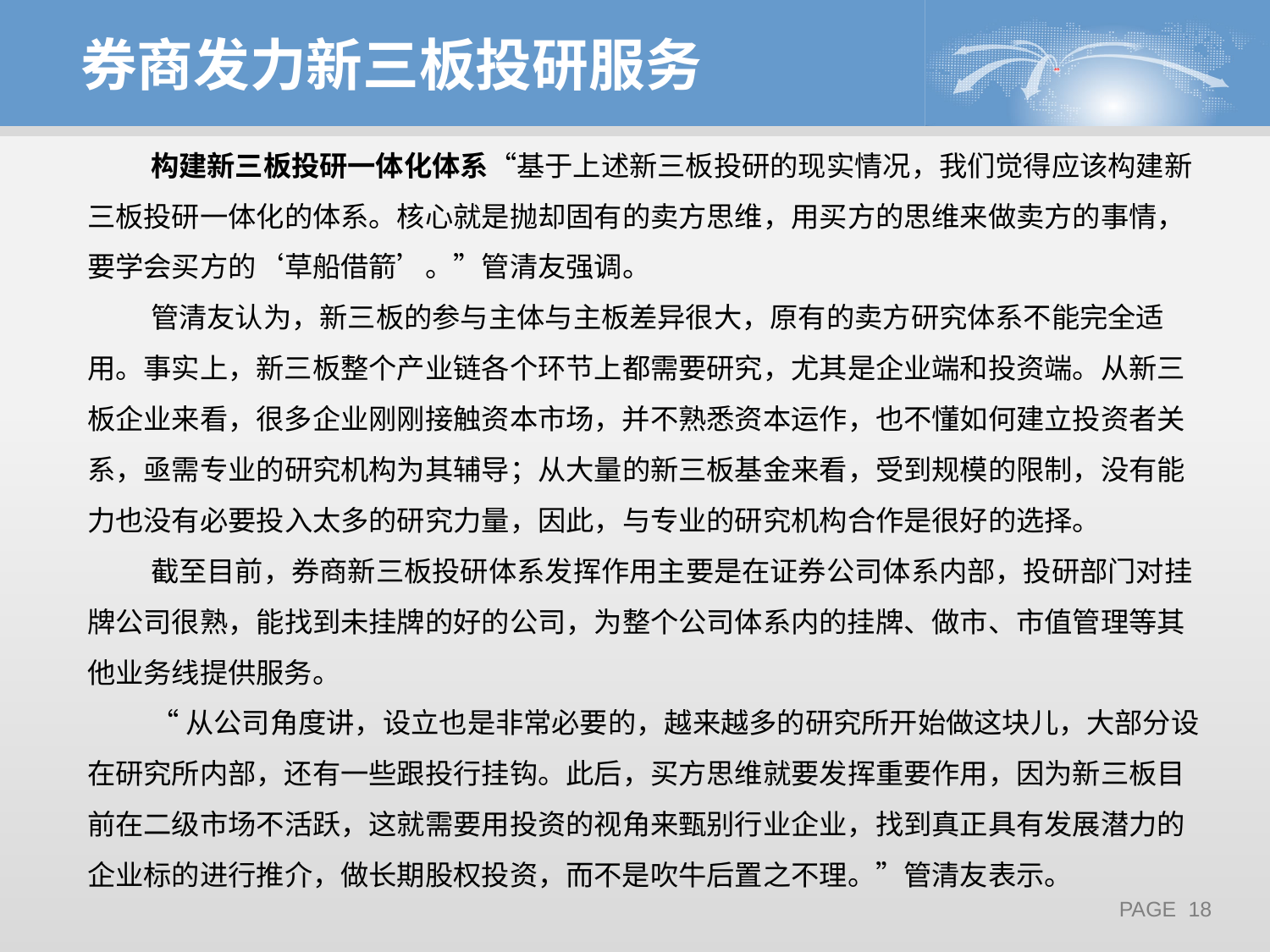

券商发力新三板投研服务
构建新三板投研一体化体系“基于上述新三板投研的现实情况，我们觉得应该构建新三板投研一体化的体系。核心就是抛却固有的卖方思维，用买方的思维来做卖方的事情，要学会买方的‘草船借箭’。”管清友强调。
管清友认为，新三板的参与主体与主板差异很大，原有的卖方研究体系不能完全适用。事实上，新三板整个产业链各个环节上都需要研究，尤其是企业端和投资端。从新三板企业来看，很多企业刚刚接触资本市场，并不熟悉资本运作，也不懂如何建立投资者关系，亟需专业的研究机构为其辅导；从大量的新三板基金来看，受到规模的限制，没有能力也没有必要投入太多的研究力量，因此，与专业的研究机构合作是很好的选择。
截至目前，券商新三板投研体系发挥作用主要是在证券公司体系内部，投研部门对挂牌公司很熟，能找到未挂牌的好的公司，为整个公司体系内的挂牌、做市、市值管理等其他业务线提供服务。
“从公司角度讲，设立也是非常必要的，越来越多的研究所开始做这块儿，大部分设在研究所内部，还有一些跟投行挂钩。此后，买方思维就要发挥重要作用，因为新三板目前在二级市场不活跃，这就需要用投资的视角来甄别行业企业，找到真正具有发展潜力的企业标的进行推介，做长期股权投资，而不是吹牛后置之不理。”管清友表示。